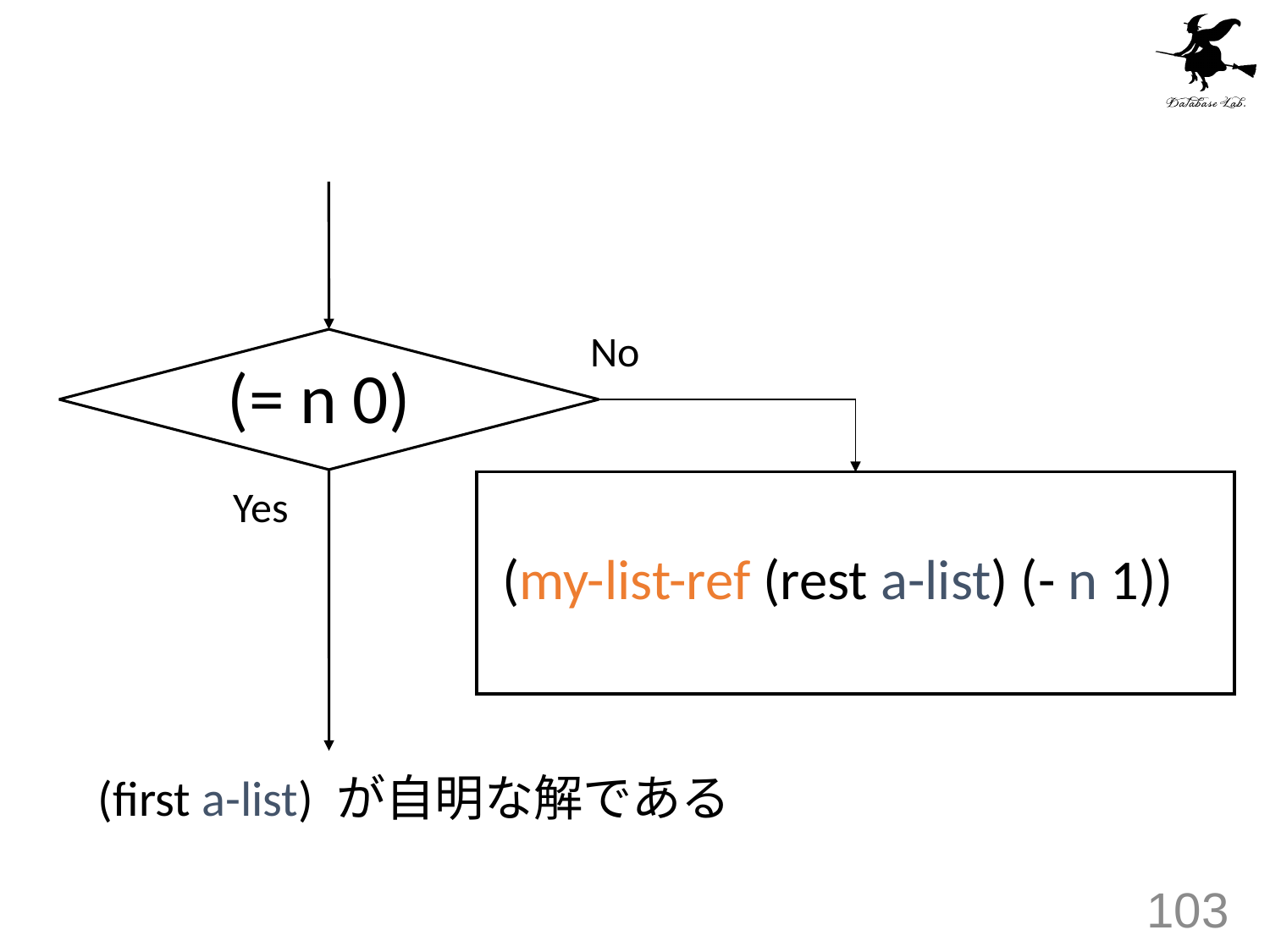

No

(= n 0)

Yes
(my-list-ref (rest a-list) (- n 1))
(first a-list) が自明な解である
103